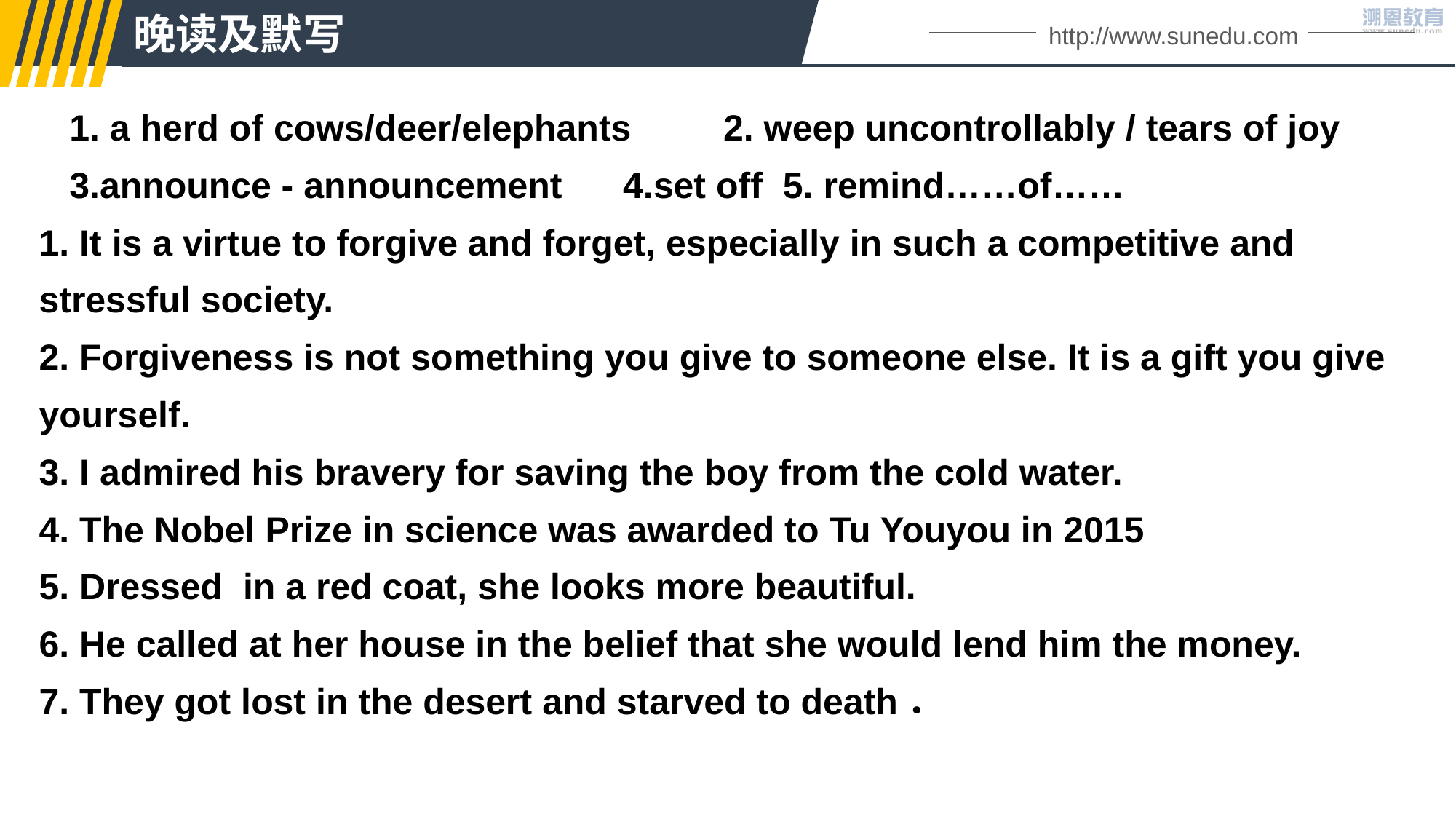

晚读及默写
http://www.sunedu.com
   1. a herd of cows/deer/elephants         2. weep uncontrollably / tears of joy
   3.announce - announcement      4.set off  5. remind……of……
1. It is a virtue to forgive and forget, especially in such a competitive and stressful society.
2. Forgiveness is not something you give to someone else. It is a gift you give yourself.
3. I admired his bravery for saving the boy from the cold water.
4. The Nobel Prize in science was awarded to Tu Youyou in 2015
5. Dressed  in a red coat, she looks more beautiful.
6. He called at her house in the belief that she would lend him the money.
7. They got lost in the desert and starved to death．